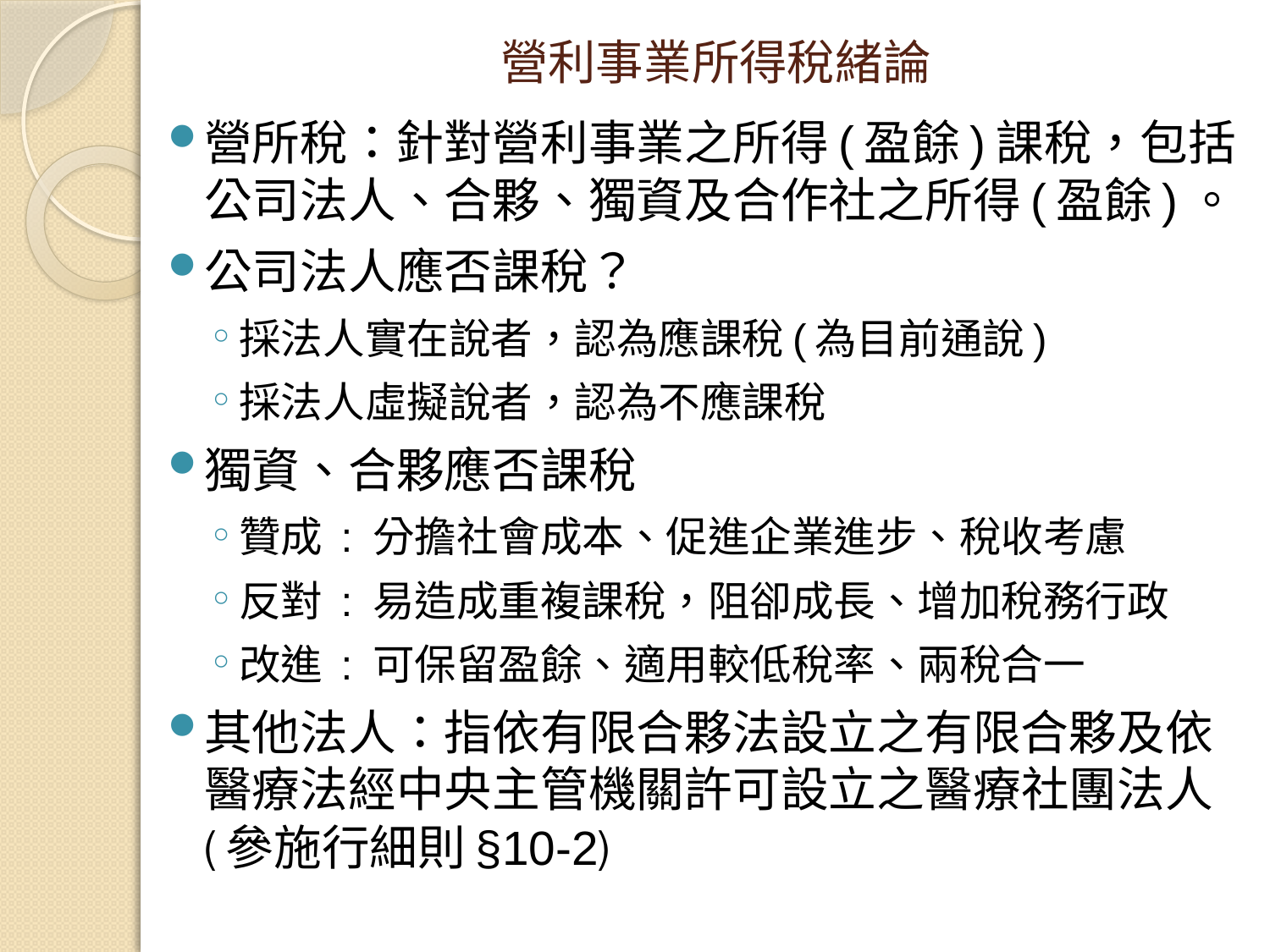

# 營利事業所得稅緒論
營所稅：針對營利事業之所得(盈餘)課稅，包括公司法人、合夥、獨資及合作社之所得(盈餘)。
公司法人應否課稅？
採法人實在說者，認為應課稅(為目前通說)
採法人虛擬說者，認為不應課稅
獨資、合夥應否課稅
贊成 : 分擔社會成本、促進企業進步、稅收考慮
反對 : 易造成重複課稅，阻卻成長、增加稅務行政
改進 : 可保留盈餘、適用較低稅率、兩稅合一
其他法人：指依有限合夥法設立之有限合夥及依醫療法經中央主管機關許可設立之醫療社團法人(參施行細則§10-2)